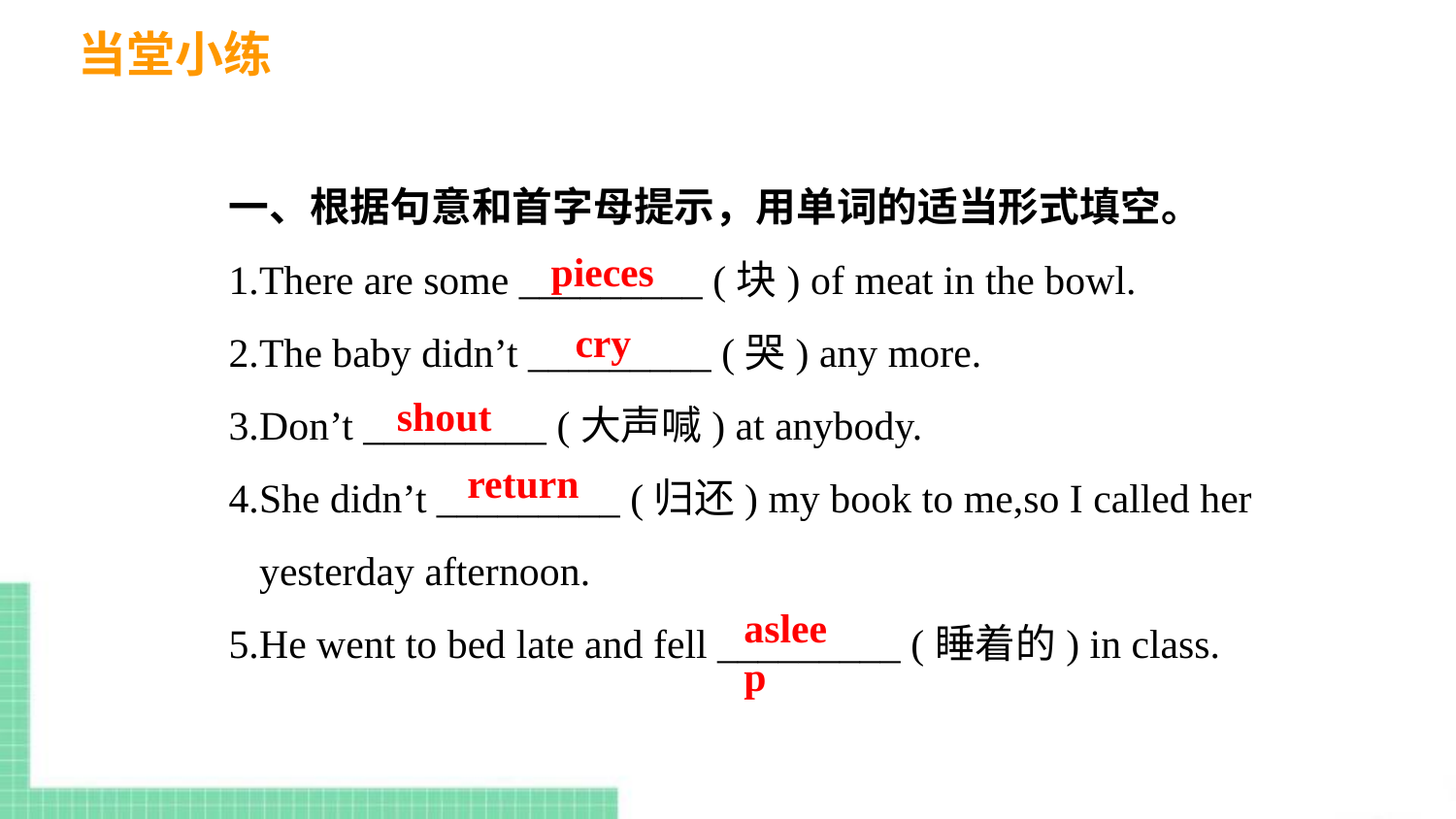

当堂小练
一、根据句意和首字母提示，用单词的适当形式填空。
1.There are some _________ (块) of meat in the bowl.
2.The baby didn’t _________ (哭) any more.
3.Don’t _________ (大声喊) at anybody.
4.She didn’t _________ (归还) my book to me,so I called her
   yesterday afternoon.
5.He went to bed late and fell _________ (睡着的) in class.
pieces
cry
shout
return
asleep